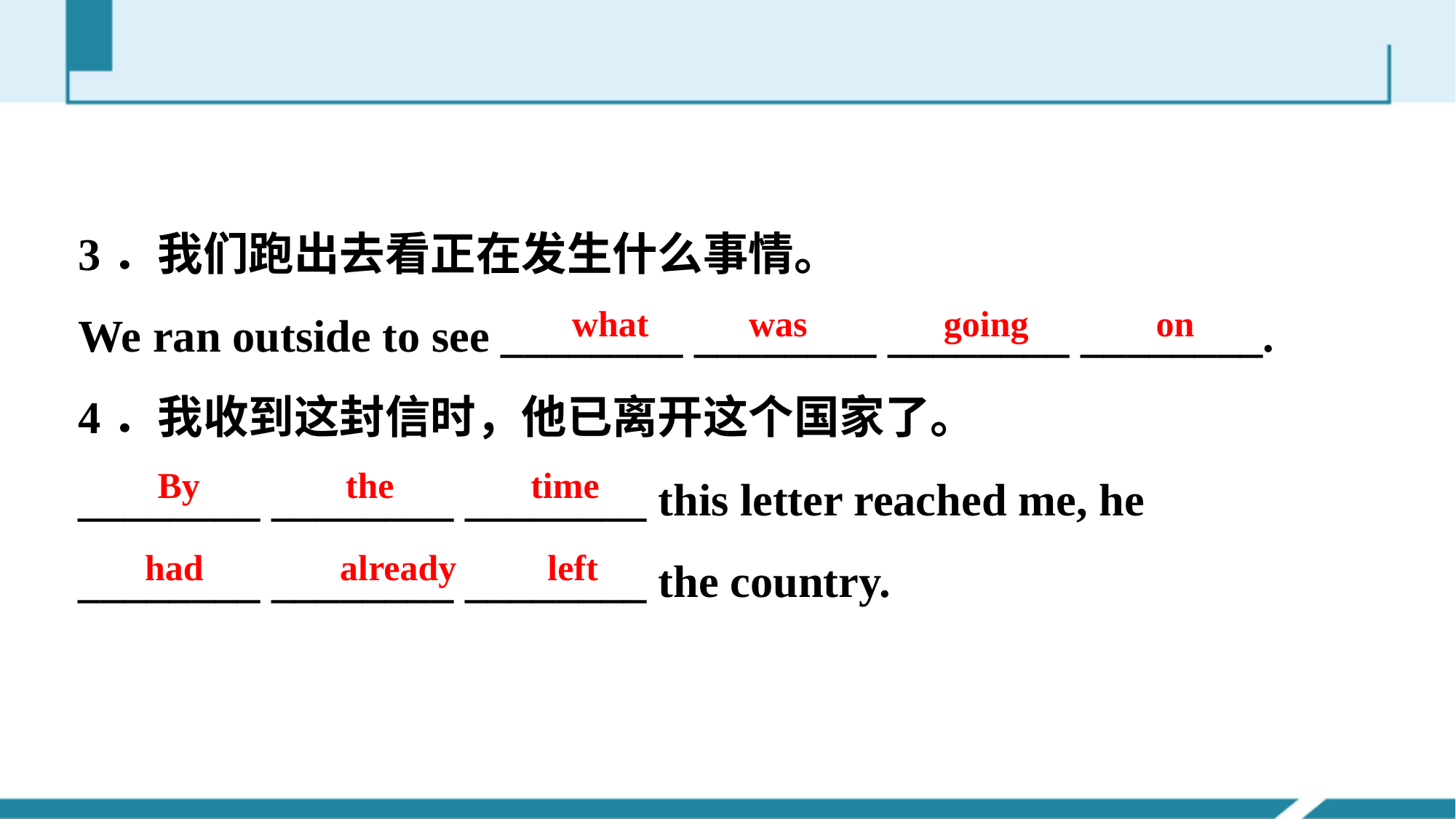

3．我们跑出去看正在发生什么事情。
We ran outside to see ________ ________ ________ ________.
4．我收到这封信时，他已离开这个国家了。
________ ________ ________ this letter reached me, he
________ ________ ________ the country.
what           was               going              on
By                the               time
 had               already          left